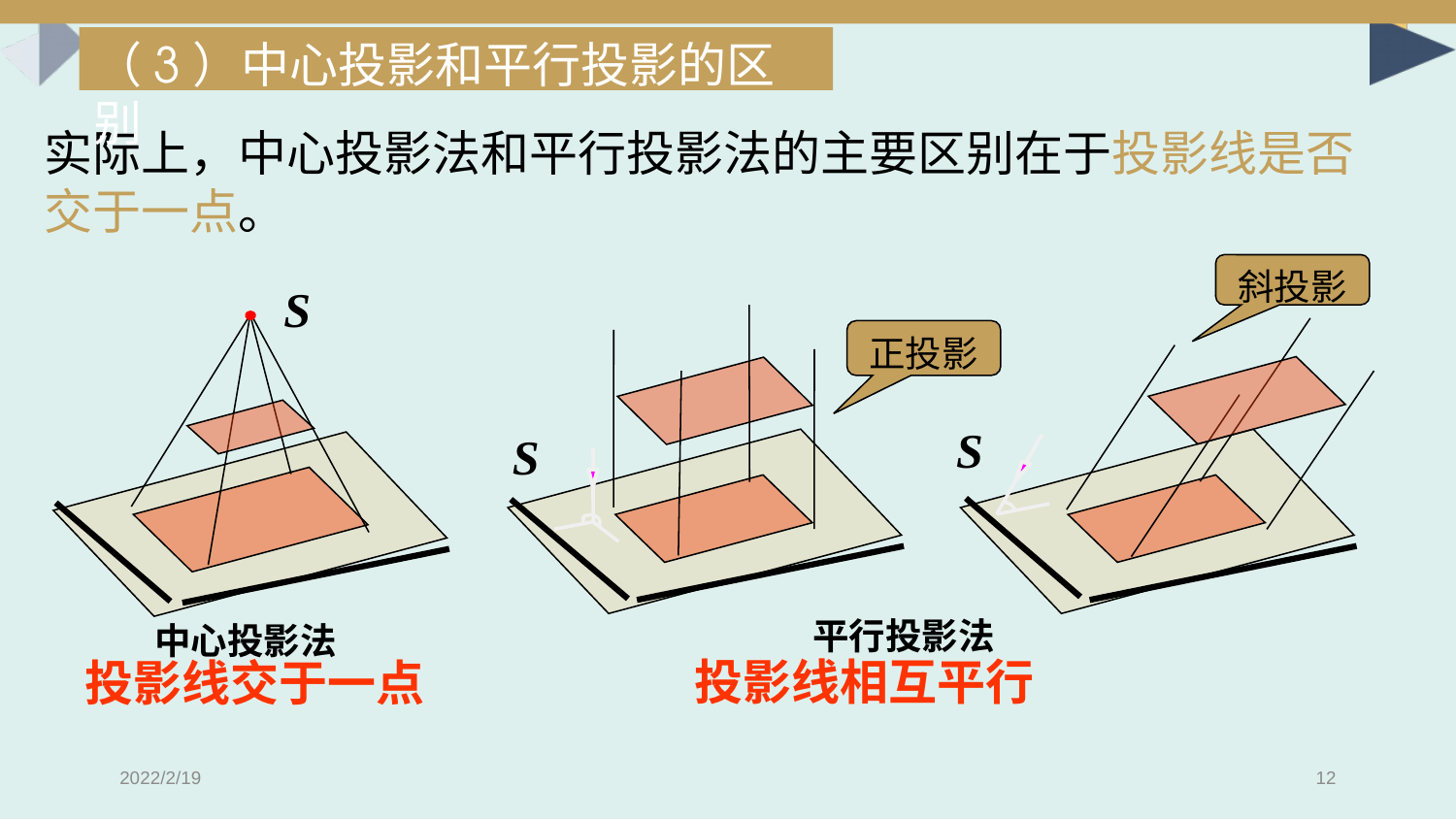

一、图板
（3）中心投影和平行投影的区别

实际上，中心投影法和平行投影法的主要区别在于投影线是否交于一点。
斜投影
S

正投影

S
S

平行投影法
中心投影法
投影线相互平行
投影线交于一点
2022/2/19
12